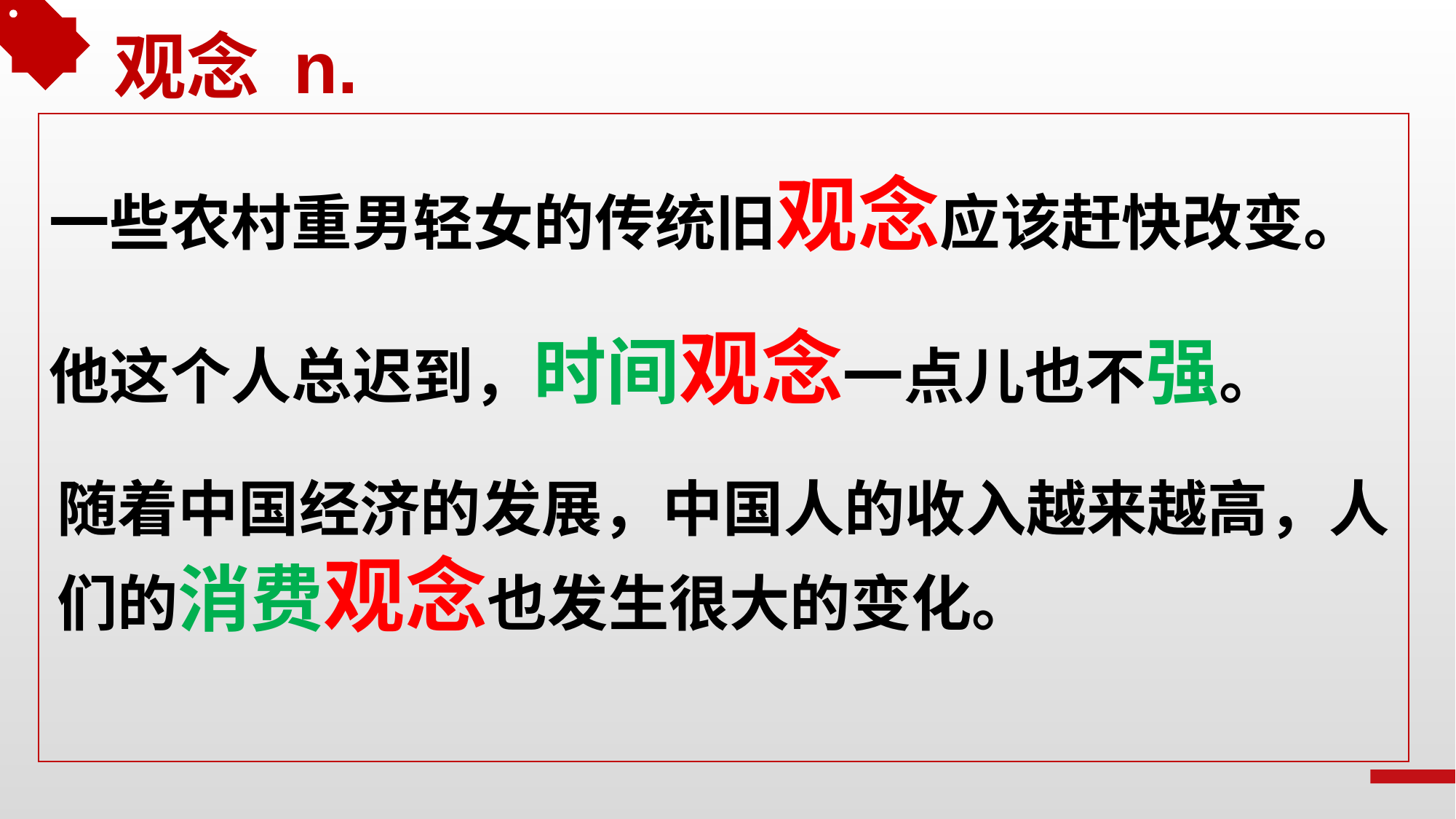

观念 n.

一些农村重男轻女的传统旧观念应该赶快改变。
他这个人总迟到，时间观念一点儿也不强。
随着中国经济的发展，中国人的收入越来越高，人们的消费观念也发生很大的变化。